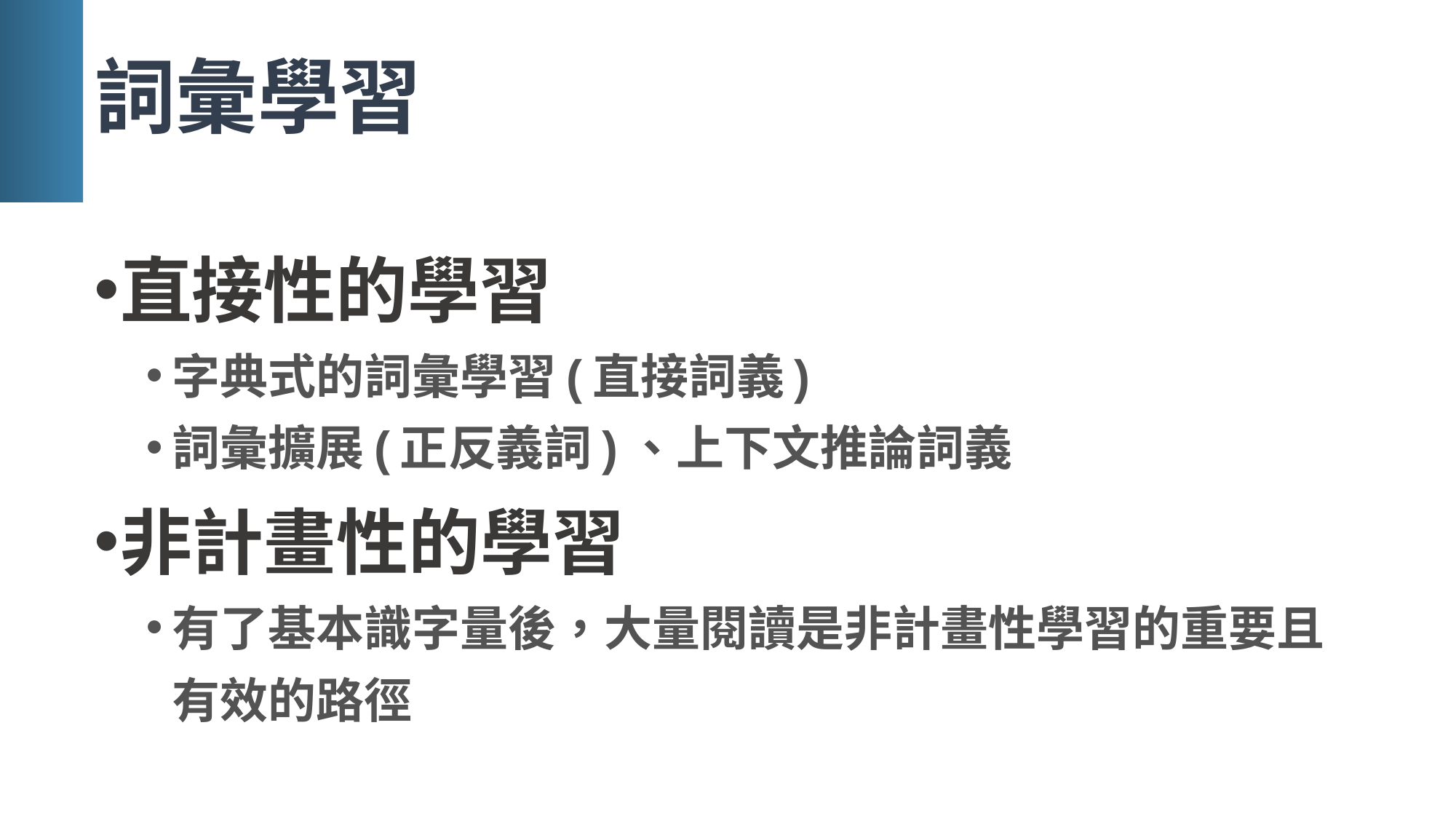

# 詞彙學習
直接性的學習
字典式的詞彙學習(直接詞義)
詞彙擴展(正反義詞)、上下文推論詞義
非計畫性的學習
有了基本識字量後，大量閱讀是非計畫性學習的重要且有效的路徑